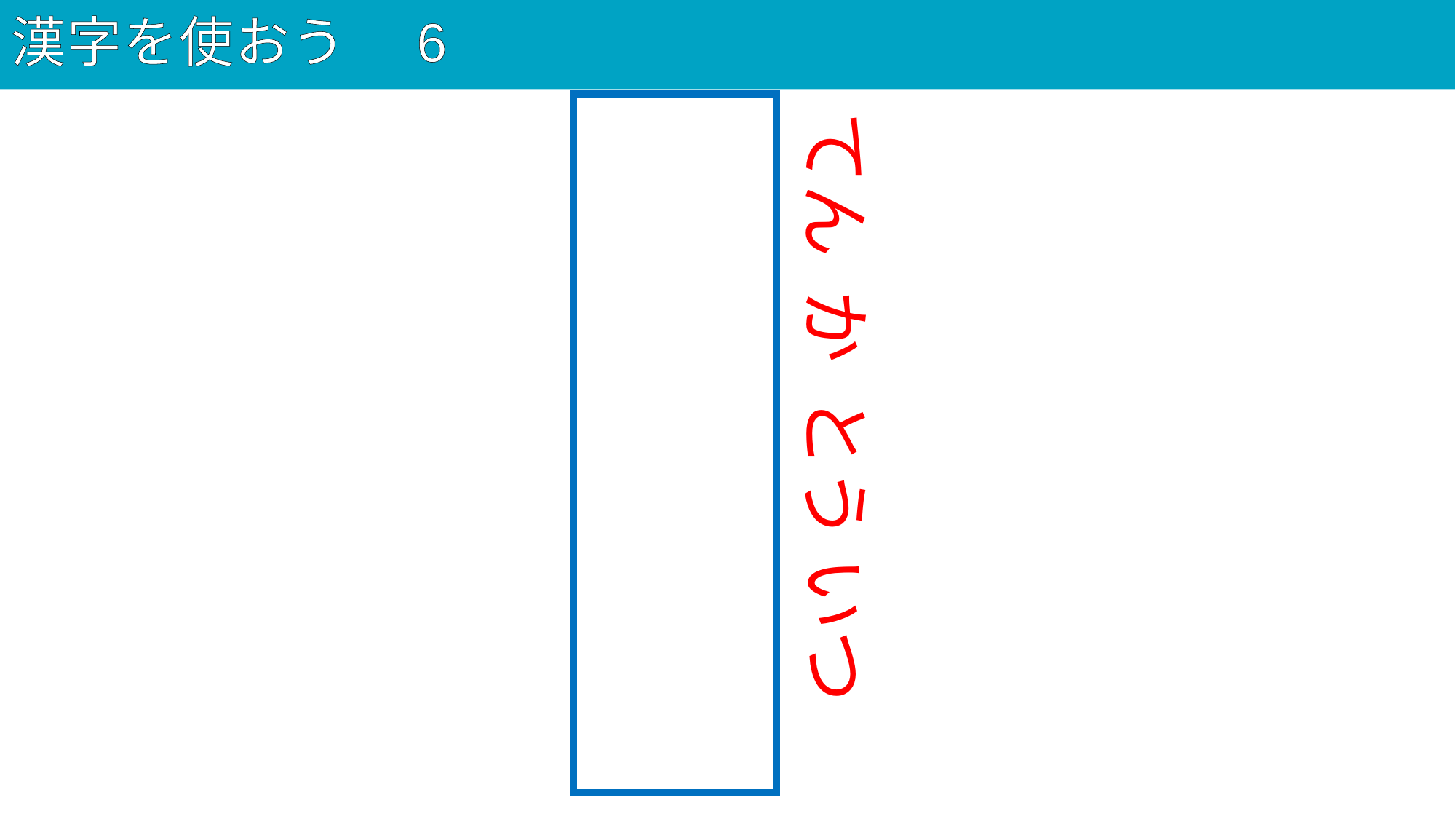

# 漢字を使おう　6
42
天下統一

てん  か  とう いつ